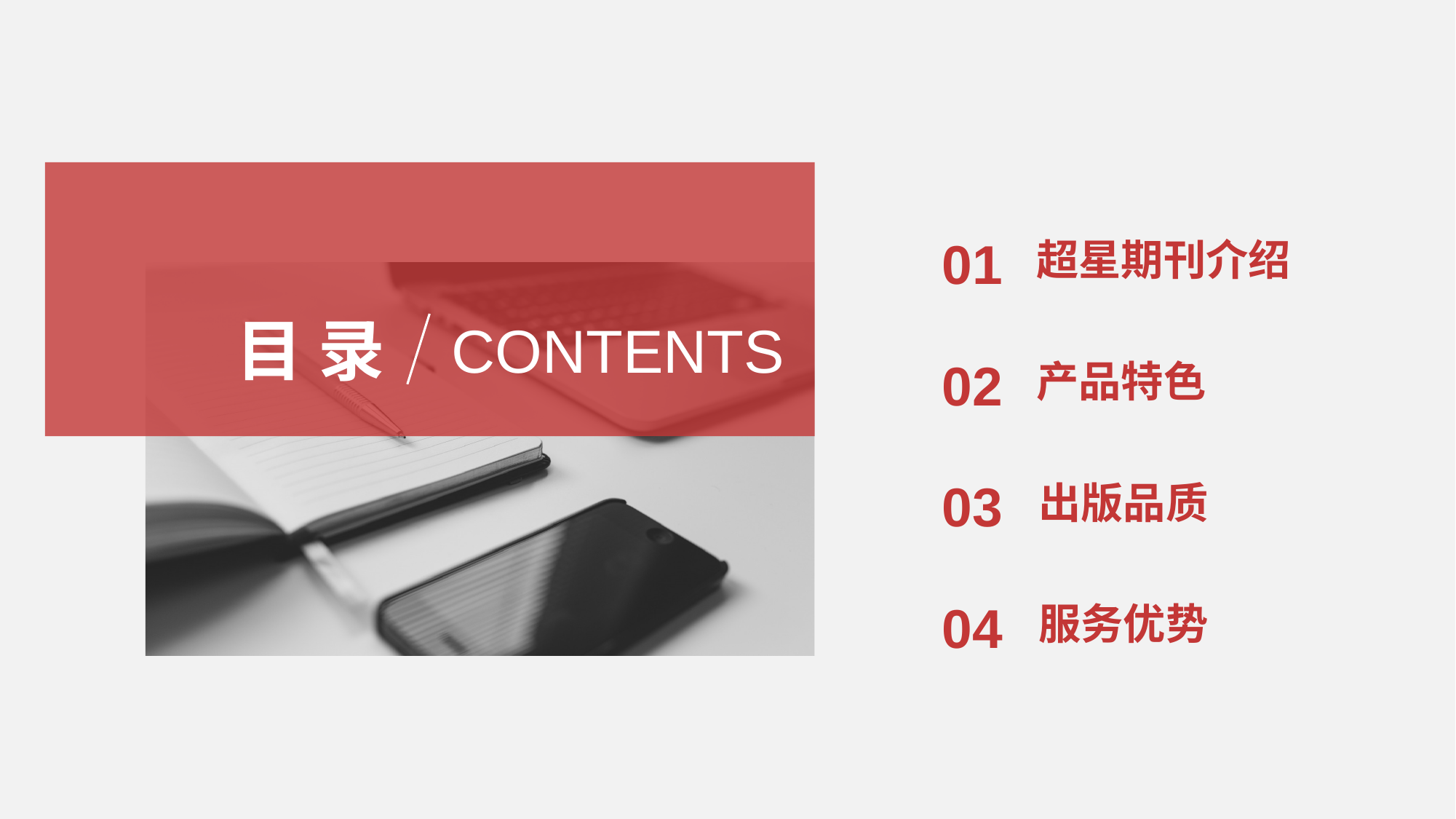

01
超星期刊介绍

目 录
CONTENTS
02
产品特色
03
出版品质
04
服务优势